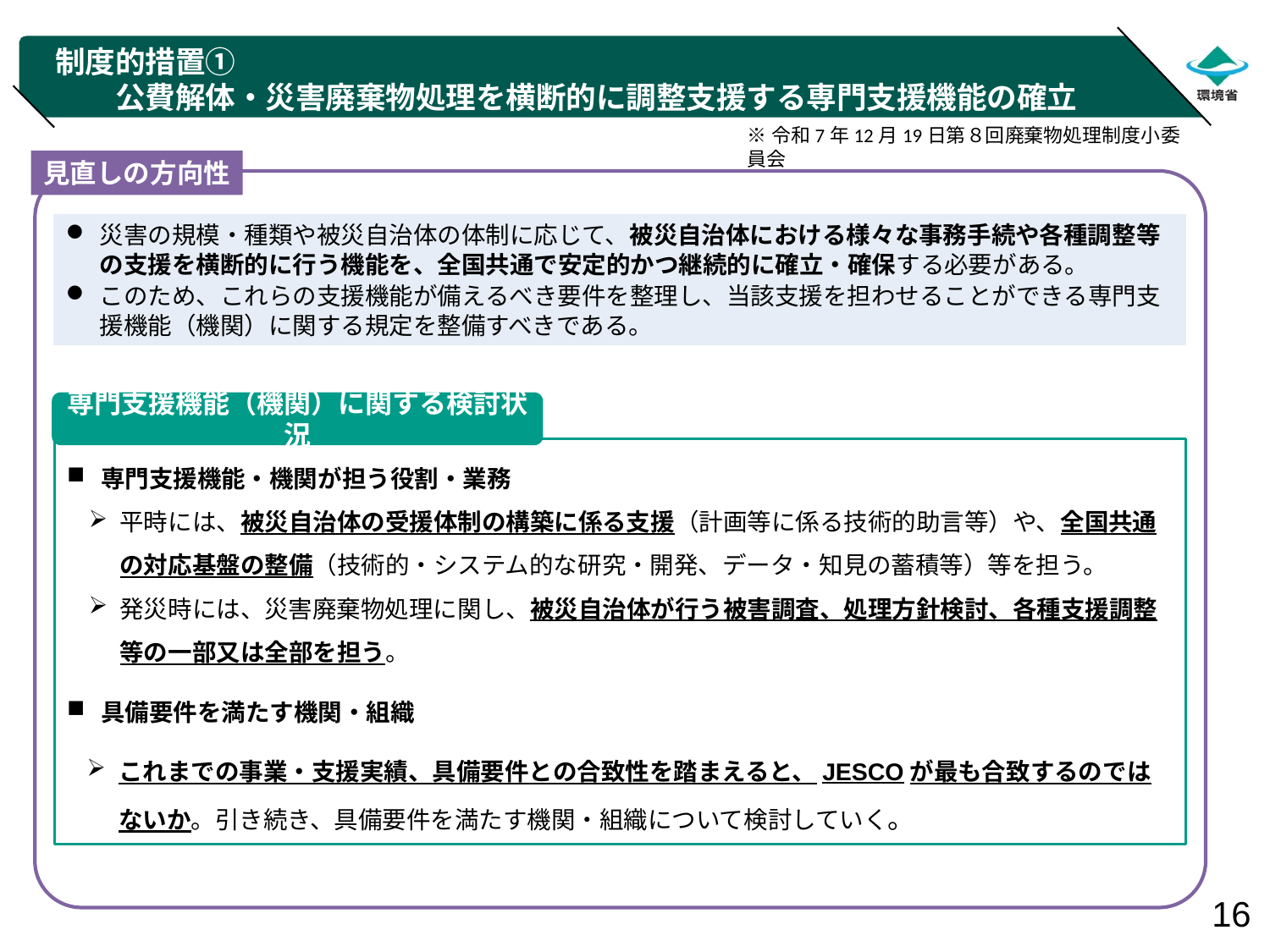

# 制度的措置① 　　公費解体・災害廃棄物処理を横断的に調整支援する専門支援機能の確立
※令和7年12月19日第８回廃棄物処理制度小委員会
見直しの方向性

災害の規模・種類や被災自治体の体制に応じて、被災自治体における様々な事務手続や各種調整等の支援を横断的に行う機能を、全国共通で安定的かつ継続的に確立・確保する必要がある。
このため、これらの支援機能が備えるべき要件を整理し、当該支援を担わせることができる専門支援機能（機関）に関する規定を整備すべきである。
専門支援機能（機関）に関する検討状況
専門支援機能・機関が担う役割・業務
平時には、被災自治体の受援体制の構築に係る支援（計画等に係る技術的助言等）や、全国共通の対応基盤の整備（技術的・システム的な研究・開発、データ・知見の蓄積等）等を担う。
発災時には、災害廃棄物処理に関し、被災自治体が行う被害調査、処理方針検討、各種支援調整等の一部又は全部を担う。
具備要件を満たす機関・組織
これまでの事業・支援実績、具備要件との合致性を踏まえると、JESCOが最も合致するのではないか。引き続き、具備要件を満たす機関・組織について検討していく。